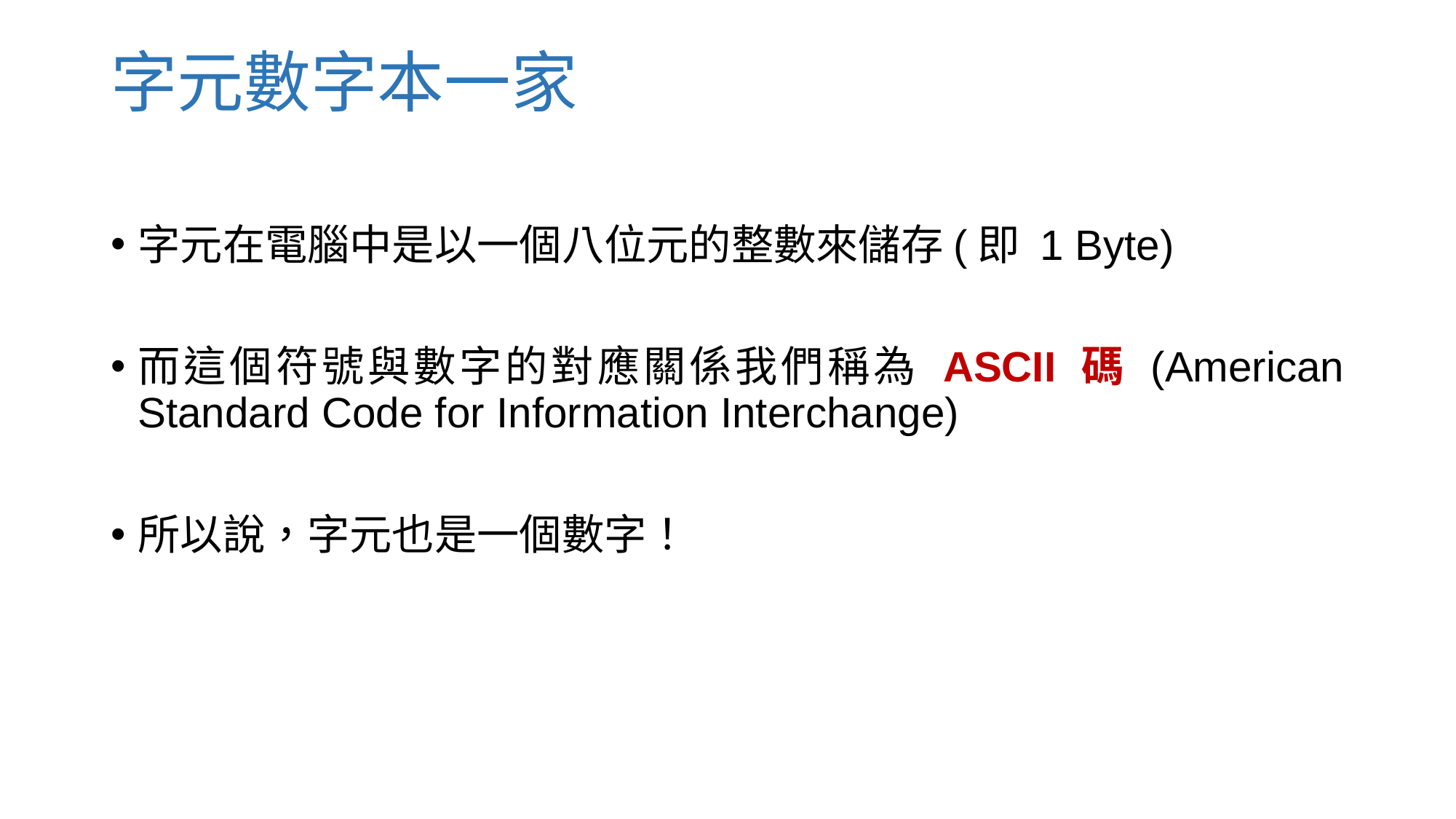

字元數字本一家
字元在電腦中是以一個八位元的整數來儲存(即 1 Byte)

而這個符號與數字的對應關係我們稱為 ASCII 碼 (American Standard Code for Information Interchange)

所以說，字元也是一個數字！